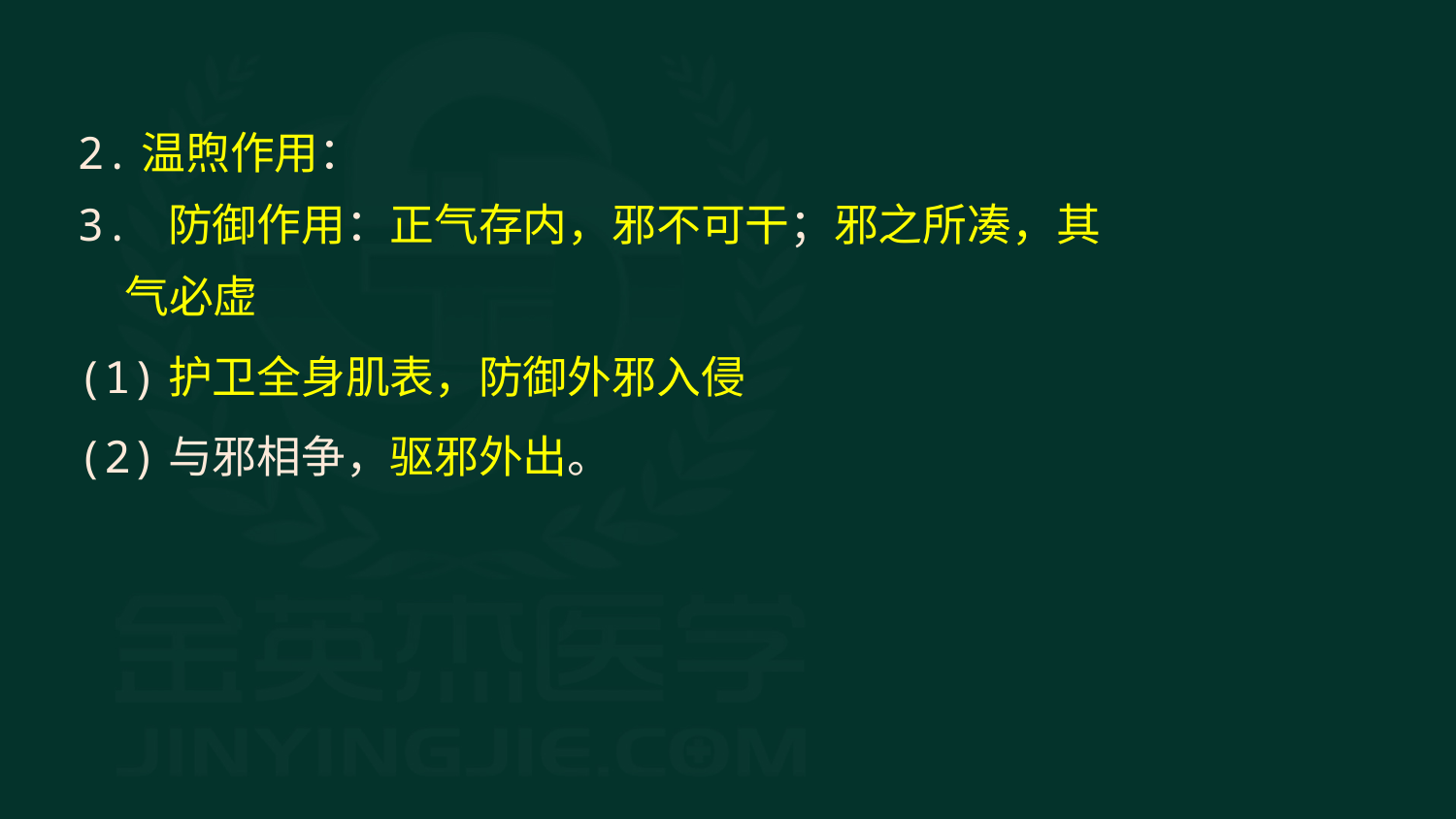

2.温煦作用：
3. 防御作用：正气存内，邪不可干；邪之所凑，其气必虚
(1)护卫全身肌表，防御外邪入侵
(2)与邪相争，驱邪外出。